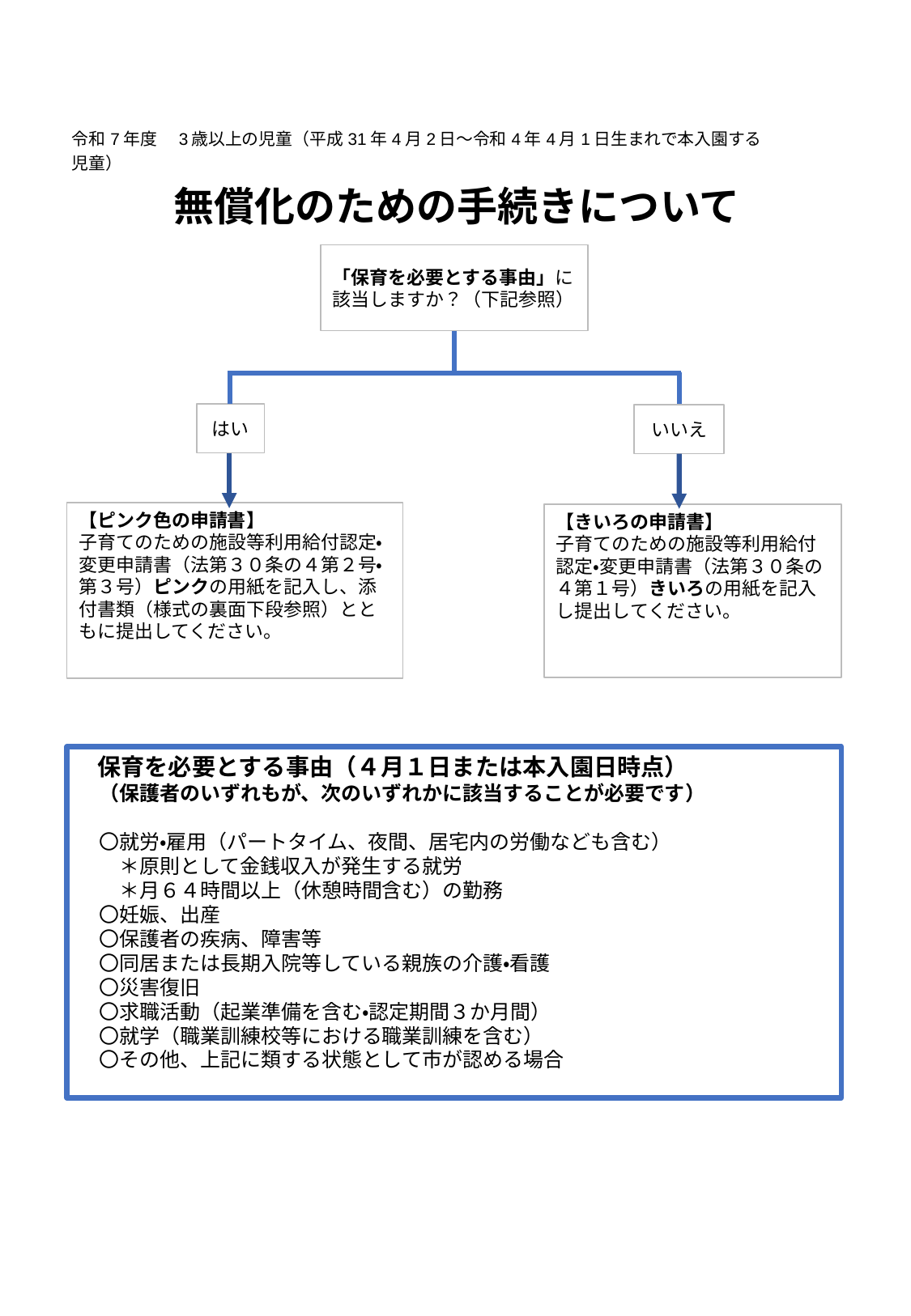

| 令和7年度　3歳以上の児童（平成31年4月2日～令和4年4月1日生まれで本入園する児童） |  |  |  |  |  |  |  |  |  |
| --- | --- | --- | --- | --- | --- | --- | --- | --- | --- |
| 無償化のための手続きについて |  |  |  |  |  |  |  |  |  |
|  |  |  |  |  |  |  |  |  |  |
|  |  |  |  |  |  |  |  |  |  |
|  |  |  |  |  |  |  |  |  |  |
|  |  |  |  |  |  |  |  |  |  |
|  |  |  |  |  |  |  |  |  |  |
|  |  |  |  |  |  |  |  |  |  |
|  |  |  |  |  |  |  |  |  |  |
|  |  |  |  |  |  |  |  |  |  |
|  |  |  |  |  |  |  |  |  |  |
|  |  |  |  |  |  |  |  |  |  |
|  |  |  |  |  |  |  |  |  |  |
|  |  |  |  |  |  |  |  |  |  |
|  |  |  |  |  |  |  |  |  |  |
|  |  |  |  |  |  |  |  |  |  |
|  |  |  |  |  |  |  |  |  |  |
|  |  |  |  |  |  |  |  |  |  |
|  |  |  |  |  |  |  |  |  |  |
|  |  |  |  |  |  |  |  |  |  |
|  |  |  |  |  |  |  |  |  |  |
|  |  |  |  |  |  |  |  |  |  |
|  |  |  |  |  |  |  |  |  |  |
|  |  |  |  |  |  |  |  |  |  |
|  |  |  |  |  |  |  |  |  |  |
|  |  |  |  |  |  |  |  |  |  |
|  |  |  |  |  |  |  |  |  |  |
|  |  |  |  |  |  |  |  |  |  |
|  |  |  |  |  |  |  |  |  |  |
|  |  |  |  |  |  |  |  |  |  |
|  |  |  |  |  |  |  |  |  |  |
|  |  |  |  |  |  |  |  |  |  |
|  |  |  |  |  |  |  |  |  |  |
|  |  |  |  |  |  |  |  |  |  |
|  |  |  |  |  |  |  |  |  |  |
「保育を必要とする事由」に該当しますか？（下記参照）
はい
いいえ
【ピンク色の申請書】
子育てのための施設等利用給付認定・変更申請書（法第３０条の４第２号・第３号）ピンクの用紙を記入し、添付書類（様式の裏面下段参照）とともに提出してください。
【きいろの申請書】
子育てのための施設等利用給付認定・変更申請書（法第３０条の４第１号）きいろの用紙を記入し提出してください。
　保育を必要とする事由（４月１日または本入園日時点）
　（保護者のいずれもが、次のいずれかに該当することが必要です）

　〇就労・雇用（パートタイム、夜間、居宅内の労働なども含む）
　　＊原則として金銭収入が発生する就労
　　＊月６４時間以上（休憩時間含む）の勤務
　〇妊娠、出産
　〇保護者の疾病、障害等
　〇同居または長期入院等している親族の介護・看護
　〇災害復旧
　〇求職活動（起業準備を含む・認定期間３か月間）
　〇就学（職業訓練校等における職業訓練を含む）
　〇その他、上記に類する状態として市が認める場合